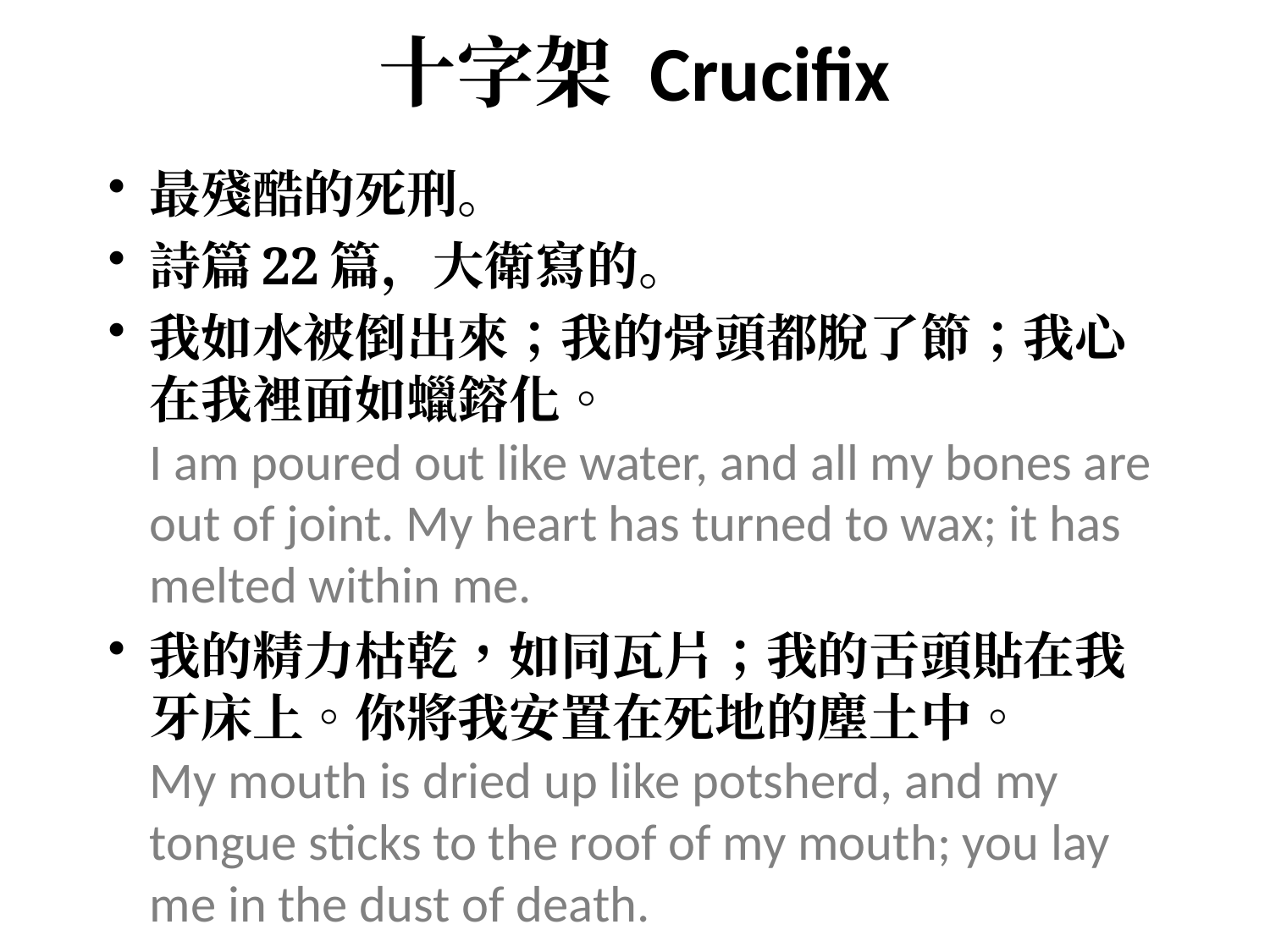

# 十字架 Crucifix
最殘酷的死刑。
詩篇22篇，大衛寫的。
我如水被倒出來；我的骨頭都脫了節；我心在我裡面如蠟鎔化。
I am poured out like water, and all my bones are out of joint. My heart has turned to wax; it has melted within me.
我的精力枯乾，如同瓦片；我的舌頭貼在我牙床上。你將我安置在死地的塵土中。
My mouth is dried up like potsherd, and my tongue sticks to the roof of my mouth; you lay me in the dust of death.